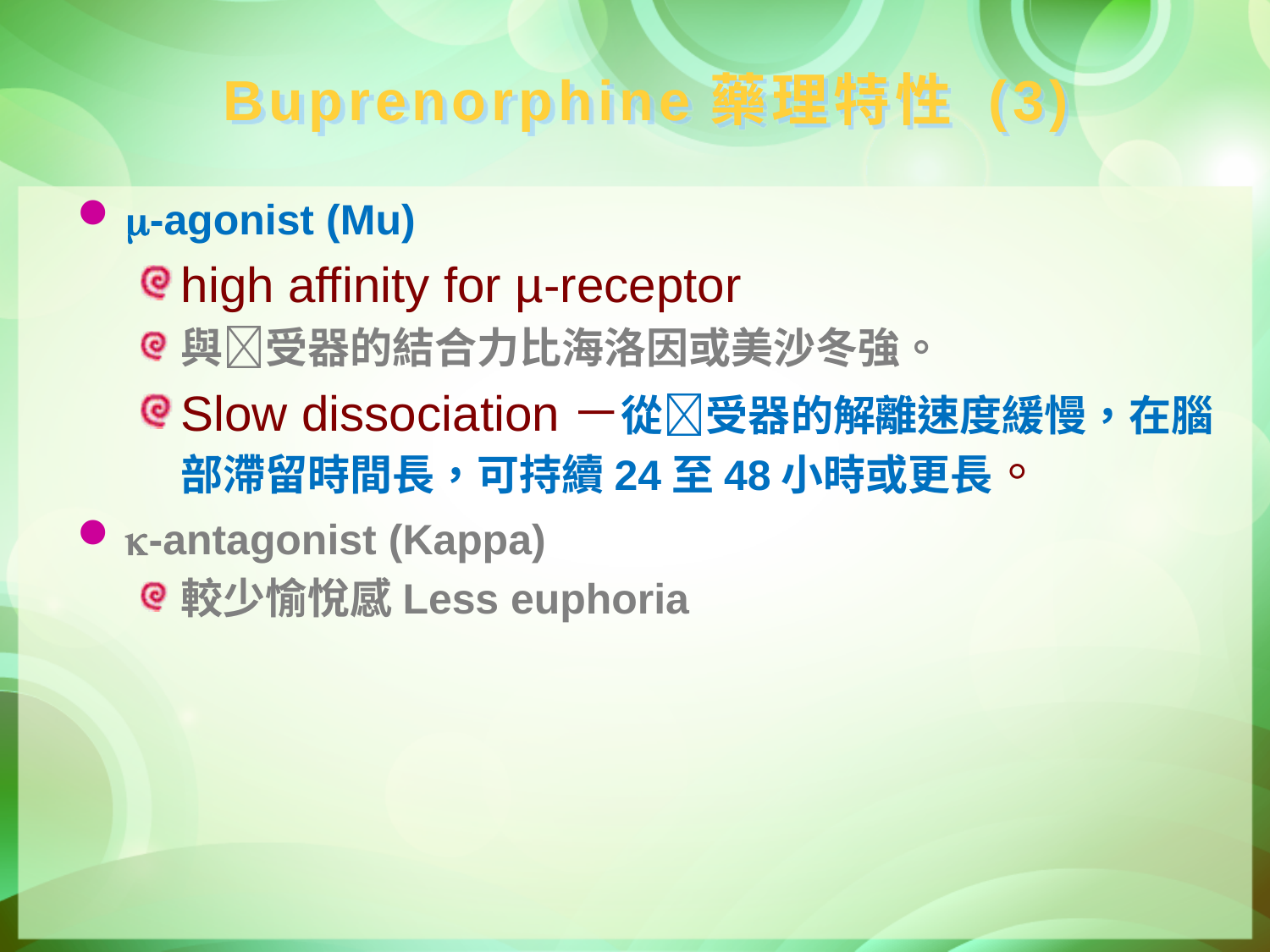

Buprenorphine藥理特性 (3)
μ-agonist (Mu)
high affinity for µ-receptor
與μ受器的結合力比海洛因或美沙冬強。
Slow dissociation－從μ受器的解離速度緩慢，在腦部滯留時間長，可持續24至48小時或更長。
κ-antagonist (Kappa)
較少愉悅感Less euphoria